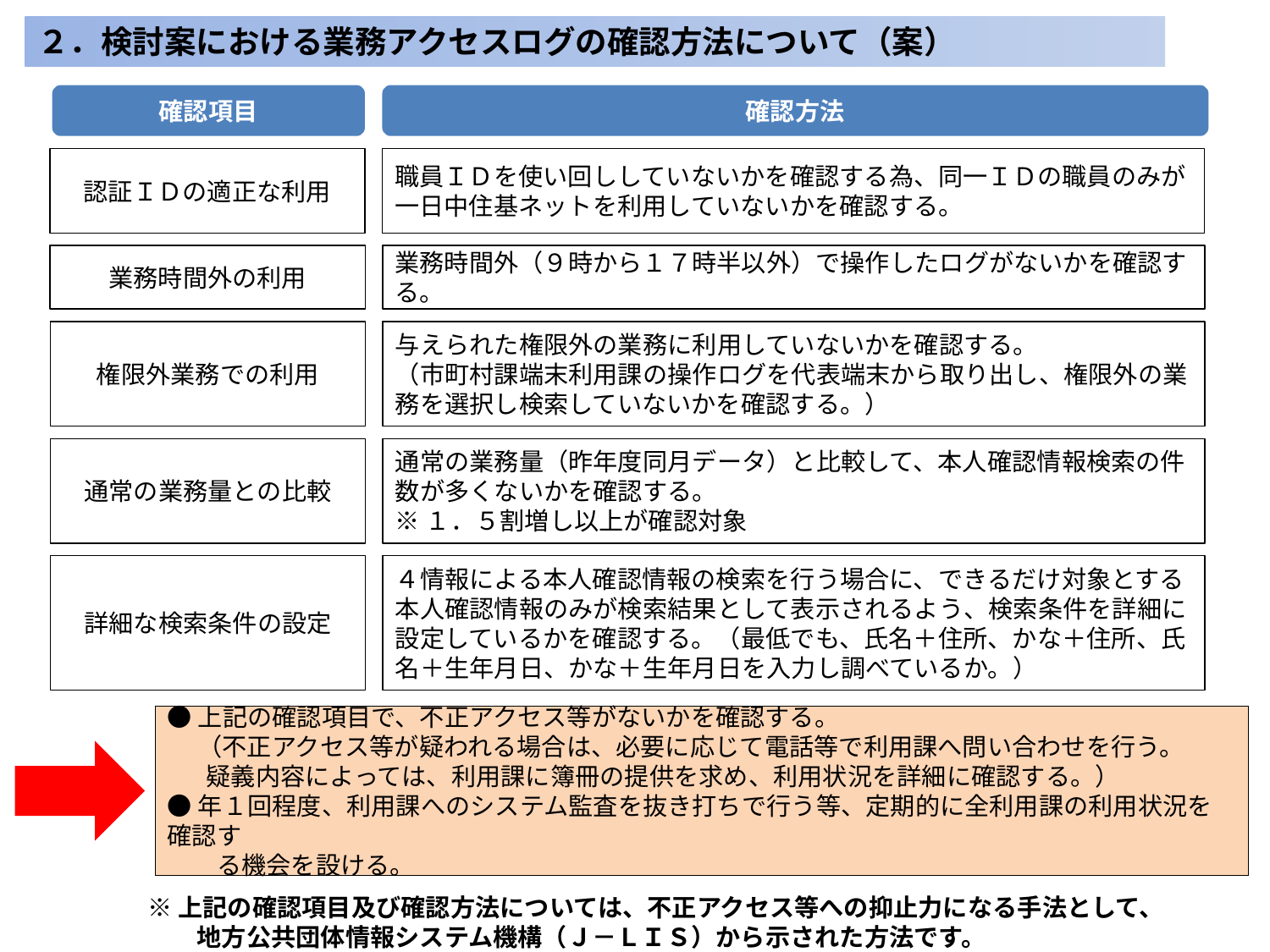

２．検討案における業務アクセスログの確認方法について（案）
確認方法
確認項目
職員ＩＤを使い回ししていないかを確認する為、同一ＩＤの職員のみが一日中住基ネットを利用していないかを確認する。
認証ＩＤの適正な利用
業務時間外（９時から１７時半以外）で操作したログがないかを確認する。
業務時間外の利用
与えられた権限外の業務に利用していないかを確認する。
（市町村課端末利用課の操作ログを代表端末から取り出し、権限外の業務を選択し検索していないかを確認する。）
権限外業務での利用
通常の業務量（昨年度同月データ）と比較して、本人確認情報検索の件数が多くないかを確認する。
※１．５割増し以上が確認対象
通常の業務量との比較
詳細な検索条件の設定
４情報による本人確認情報の検索を行う場合に、できるだけ対象とする本人確認情報のみが検索結果として表示されるよう、検索条件を詳細に設定しているかを確認する。（最低でも、氏名＋住所、かな＋住所、氏名＋生年月日、かな＋生年月日を入力し調べているか。）
●上記の確認項目で、不正アクセス等がないかを確認する。
　 （不正アクセス等が疑われる場合は、必要に応じて電話等で利用課へ問い合わせを行う。
      疑義内容によっては、利用課に簿冊の提供を求め、利用状況を詳細に確認する。）
●年１回程度、利用課へのシステム監査を抜き打ちで行う等、定期的に全利用課の利用状況を確認す
　　る機会を設ける。

※上記の確認項目及び確認方法については、不正アクセス等への抑止力になる手法として、
　　地方公共団体情報システム機構（Ｊ－ＬＩＳ）から示された方法です。